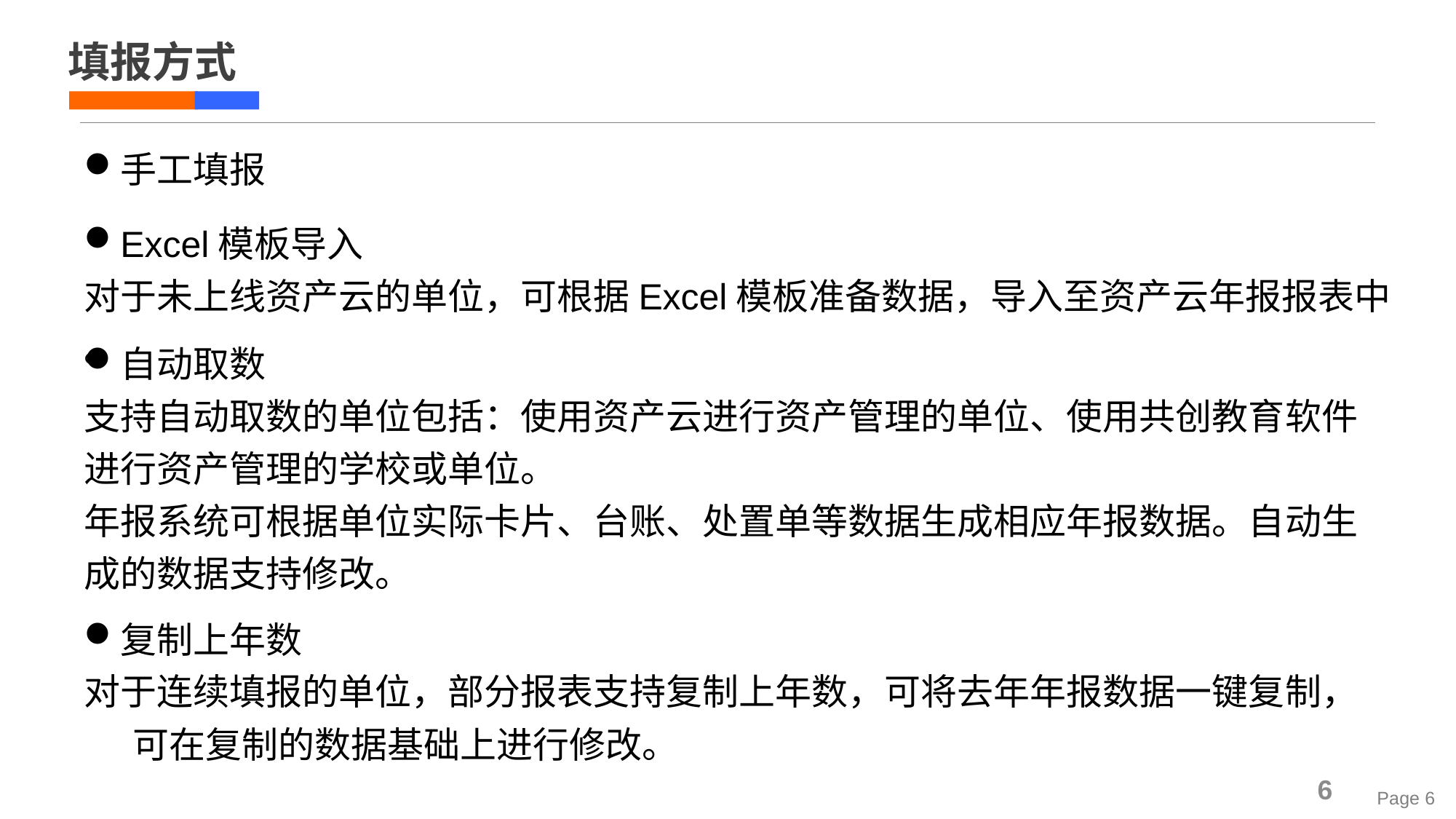

# 填报方式
手工填报

Excel模板导入
对于未上线资产云的单位，可根据Excel模板准备数据，导入至资产云年报报表中
。
自动取数
支持自动取数的单位包括：使用资产云进行资产管理的单位、使用共创教育软件进行资产管理的学校或单位。
年报系统可根据单位实际卡片、台账、处置单等数据生成相应年报数据。自动生成的数据支持修改。
复制上年数
对于连续填报的单位，部分报表支持复制上年数，可将去年年报数据一键复制，        可在复制的数据基础上进行修改。
6